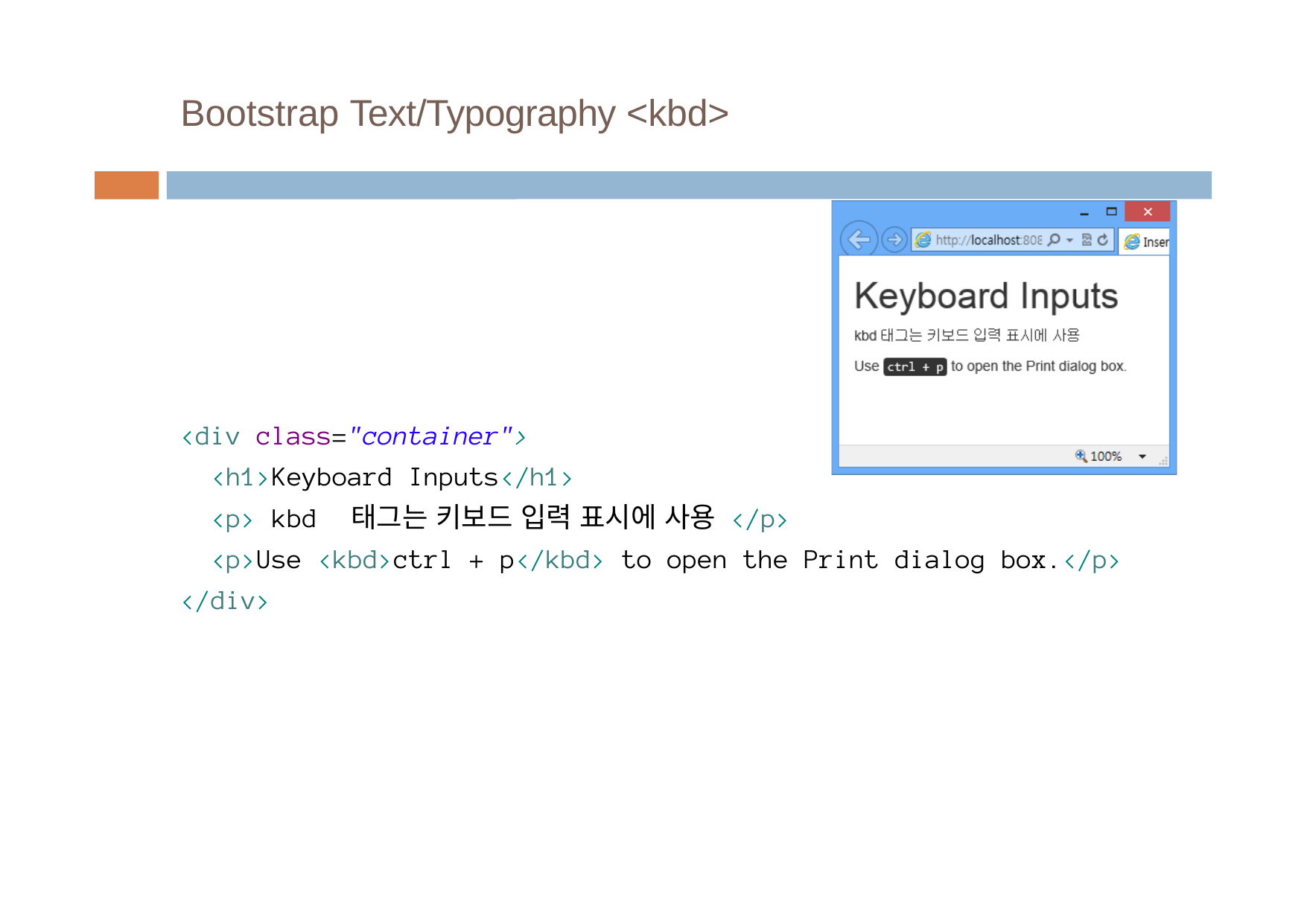

# Bootstrap Text/Typography <kbd>

<div class="container">
<h1>Keyboard Inputs</h1>
<p> kbd 태그는 키보드 입력 표시에 사용 </p>
<p>Use <kbd>ctrl + p</kbd> to open the Print dialog box.</p>
</div>